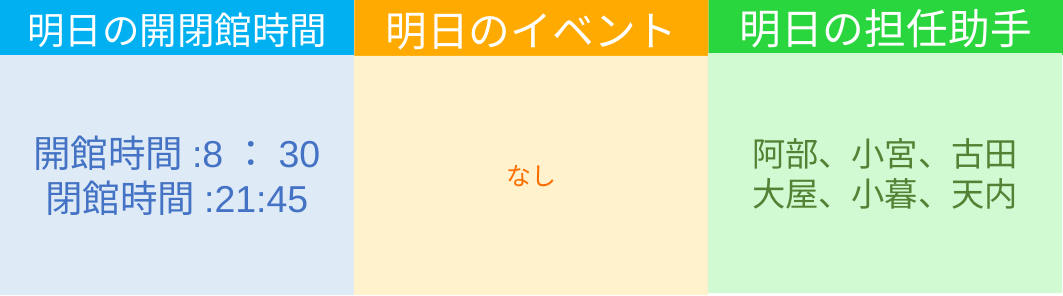

明日の開閉館時間
明日の担任助手
明日のイベント
阿部、小宮、古田
大屋、小暮、天内
開館時間:8：30
閉館時間:21:45
なし